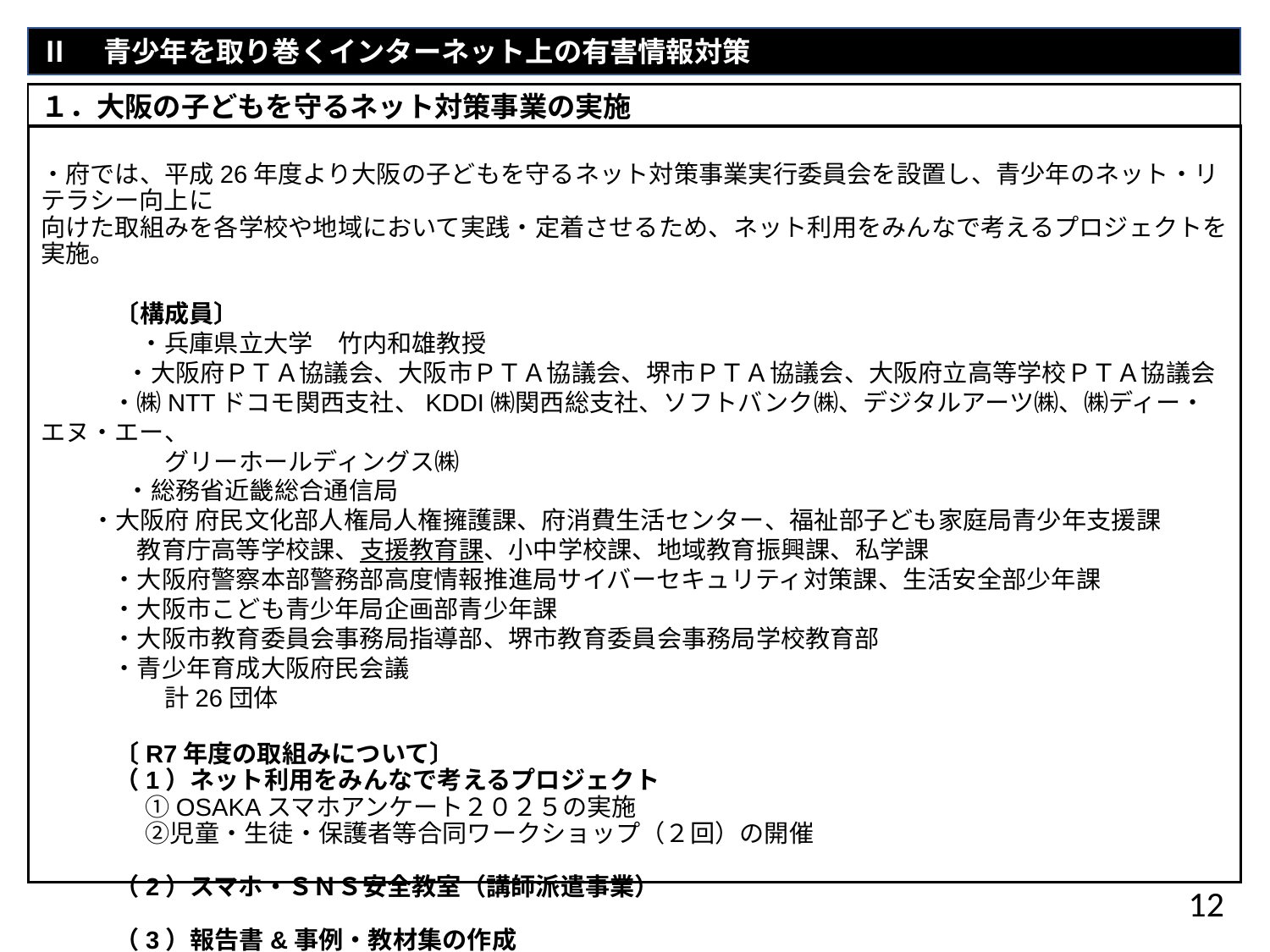

Ⅱ　青少年を取り巻くインターネット上の有害情報対策
１．大阪の子どもを守るネット対策事業の実施

・府では、平成26年度より大阪の子どもを守るネット対策事業実行委員会を設置し、青少年のネット・リテラシー向上に
向けた取組みを各学校や地域において実践・定着させるため、ネット利用をみんなで考えるプロジェクトを実施。

　　　〔構成員〕
　　　　・兵庫県立大学　竹内和雄教授
　　 　 ・大阪府ＰＴＡ協議会、大阪市ＰＴＡ協議会、堺市ＰＴＡ協議会、大阪府立高等学校ＰＴＡ協議会
　　    ・㈱NTTドコモ関西支社、KDDI㈱関西総支社、ソフトバンク㈱、デジタルアーツ㈱、㈱ディー・エヌ・エー、
　　　　　グリーホールディングス㈱
　　　  ・総務省近畿総合通信局
        ・大阪府 府民文化部人権局人権擁護課、府消費生活センター、福祉部子ども家庭局青少年支援課
　　　    教育庁高等学校課、支援教育課、小中学校課、地域教育振興課、私学課
　　    ・大阪府警察本部警務部高度情報推進局サイバーセキュリティ対策課、生活安全部少年課
　    　・大阪市こども青少年局企画部青少年課
　　    ・大阪市教育委員会事務局指導部、堺市教育委員会事務局学校教育部
　　    ・青少年育成大阪府民会議　　　　　　　　　　　　　　　　                 　　　　　　　　　　　　　　　　　　計26団体

　　　〔R7年度の取組みについて〕
　　　（1）ネット利用をみんなで考えるプロジェクト
　　　　 ①OSAKAスマホアンケート２０２５の実施
　　　　 ➁児童・生徒・保護者等合同ワークショップ（２回）の開催

　　　（2）スマホ・ＳＮＳ安全教室（講師派遣事業）

　　　（3）報告書&事例・教材集の作成
12